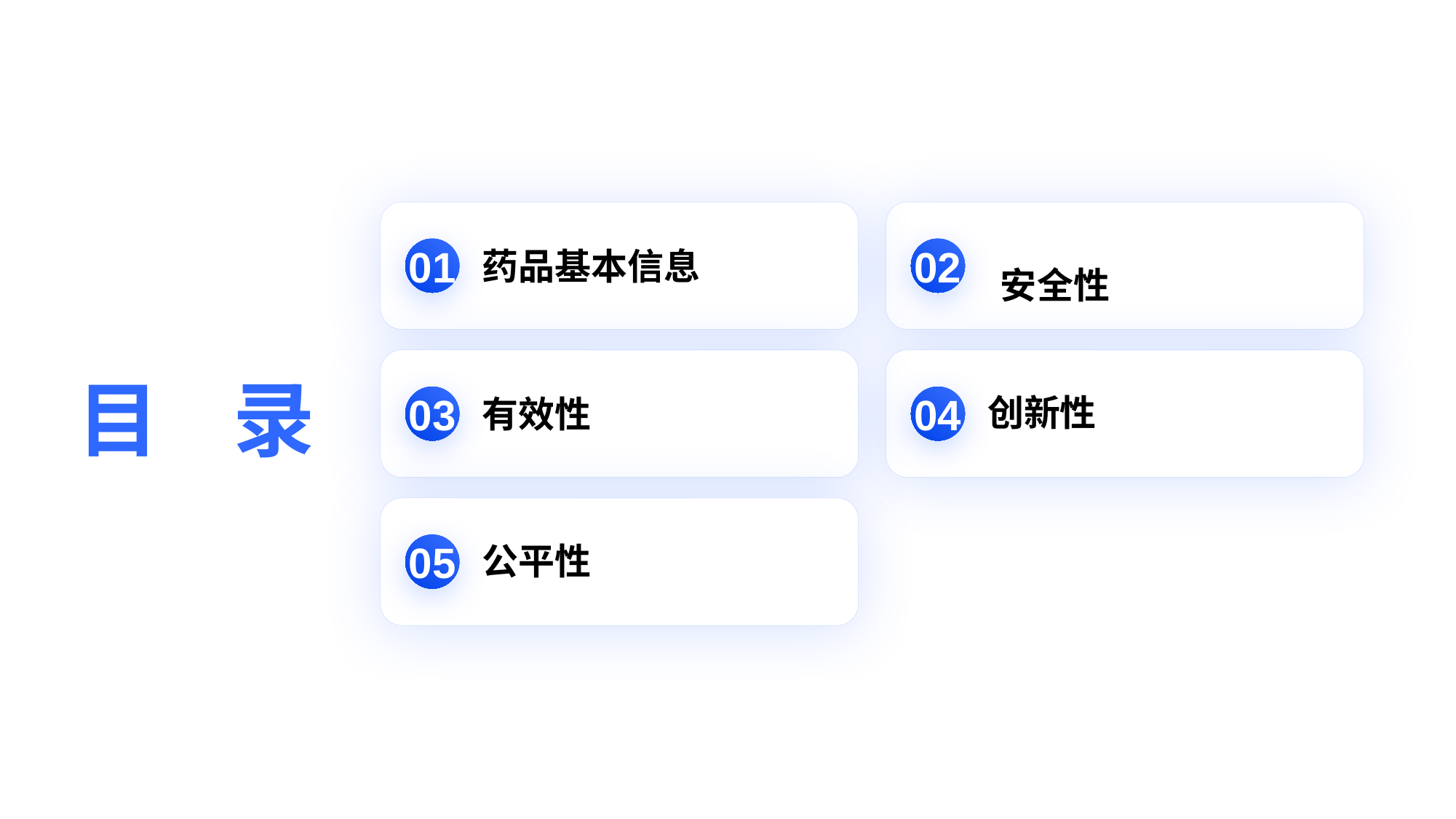

目    录
01
02
药品基本信息
安全性

03
04
创新性
有效性

05
公平性